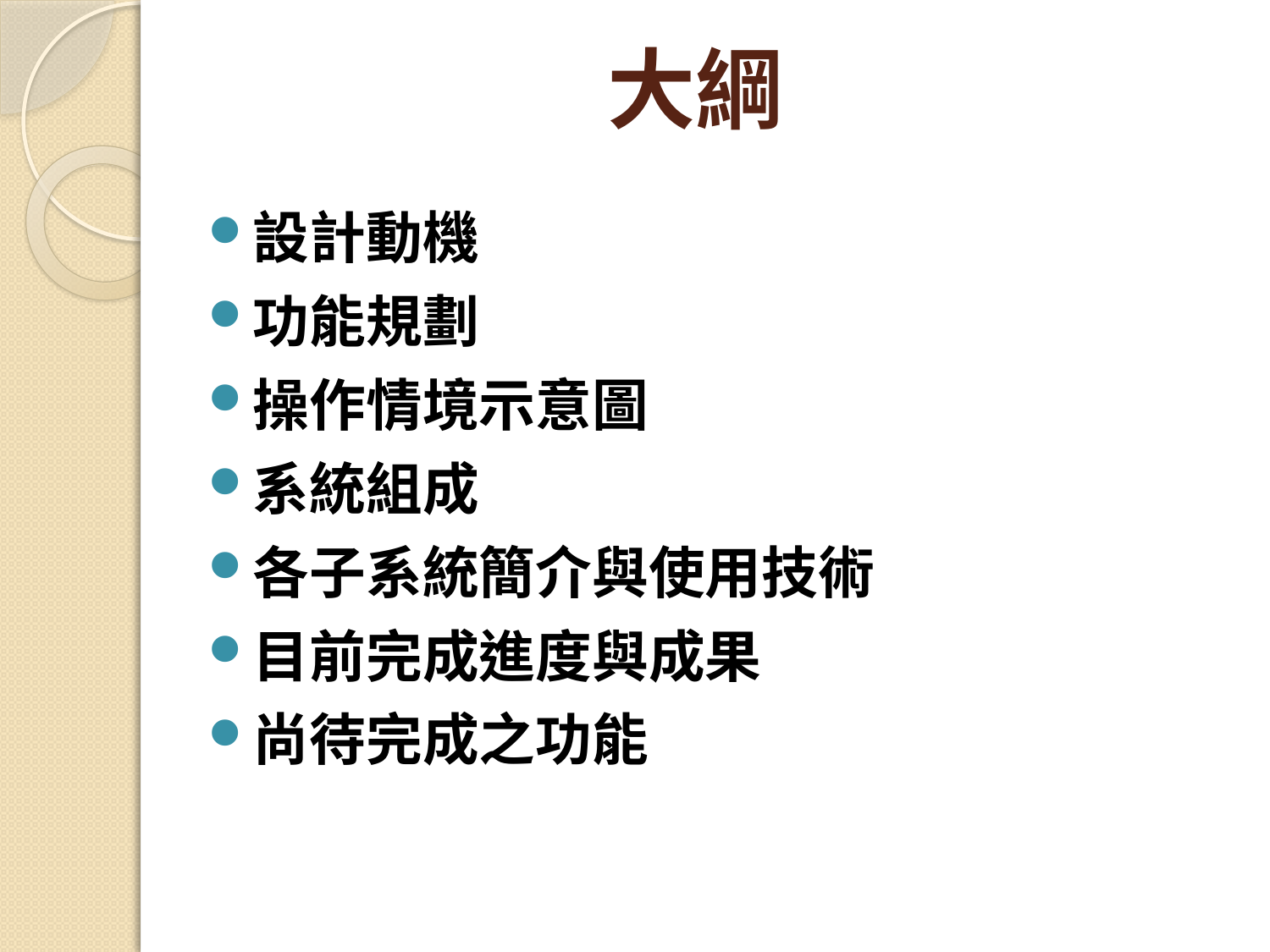

# 大綱
設計動機
功能規劃
操作情境示意圖
系統組成
各子系統簡介與使用技術
目前完成進度與成果
尚待完成之功能